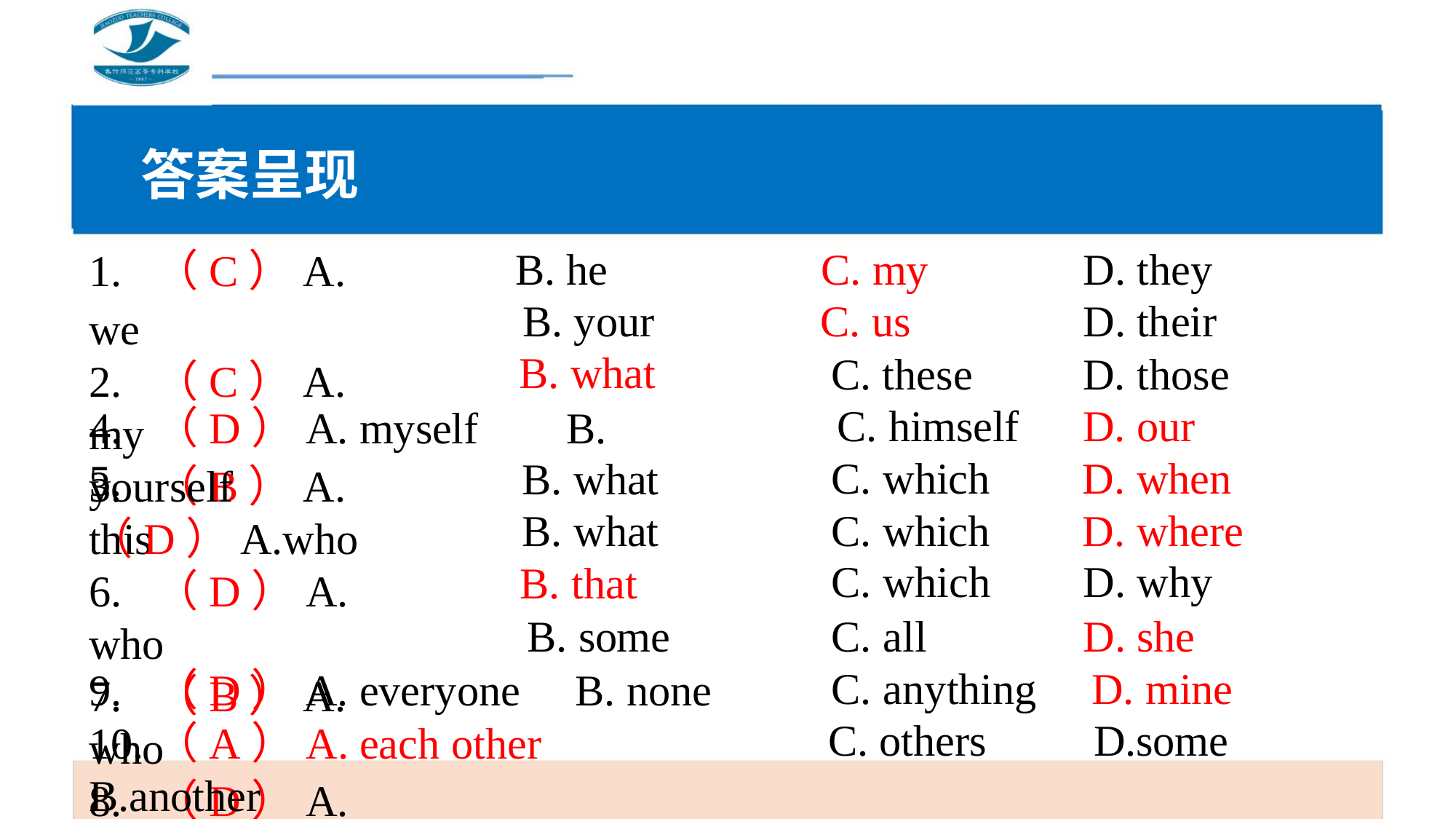

答案呈现
1. （C）A. we
2. （C）A. my
3. （B）A. this
B. he
B. your
B. what
C. my
C. us
D. they
D. their
C. these D. those
C. himself D. our
C. which D. when
C. which D. where
C. which D. why
4. （D）A. myself B. yourself
5. （D）A.who
6. （D）A. who
7. （B）A. who
8. （D）A. each
B. what
B. what
B. that
B. some
C. all
D. she
9. （D）A. everyone B. none
10.（A）A. each other B.another
C. anything D. mine
C. others D.some